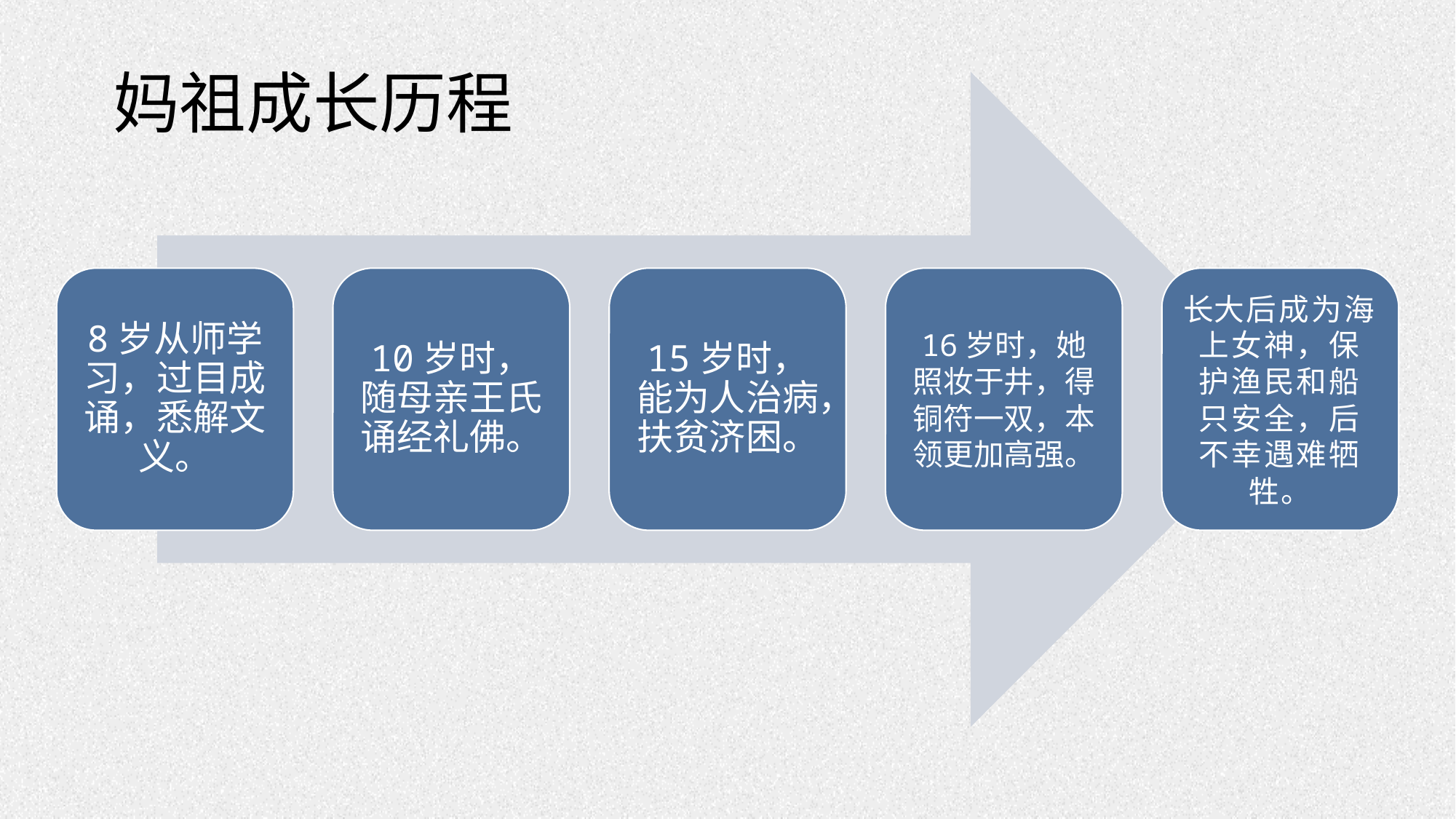

# 妈祖成长历程
8岁从师学习，过目成诵，悉解文义。
10岁时，随母亲王氏诵经礼佛。
15岁时，能为人治病，扶贫济困。
16岁时，她照妆于井，得铜符一双，本领更加高强。
长大后成为海上女神，保护渔民和船只安全，后不幸遇难牺牲。